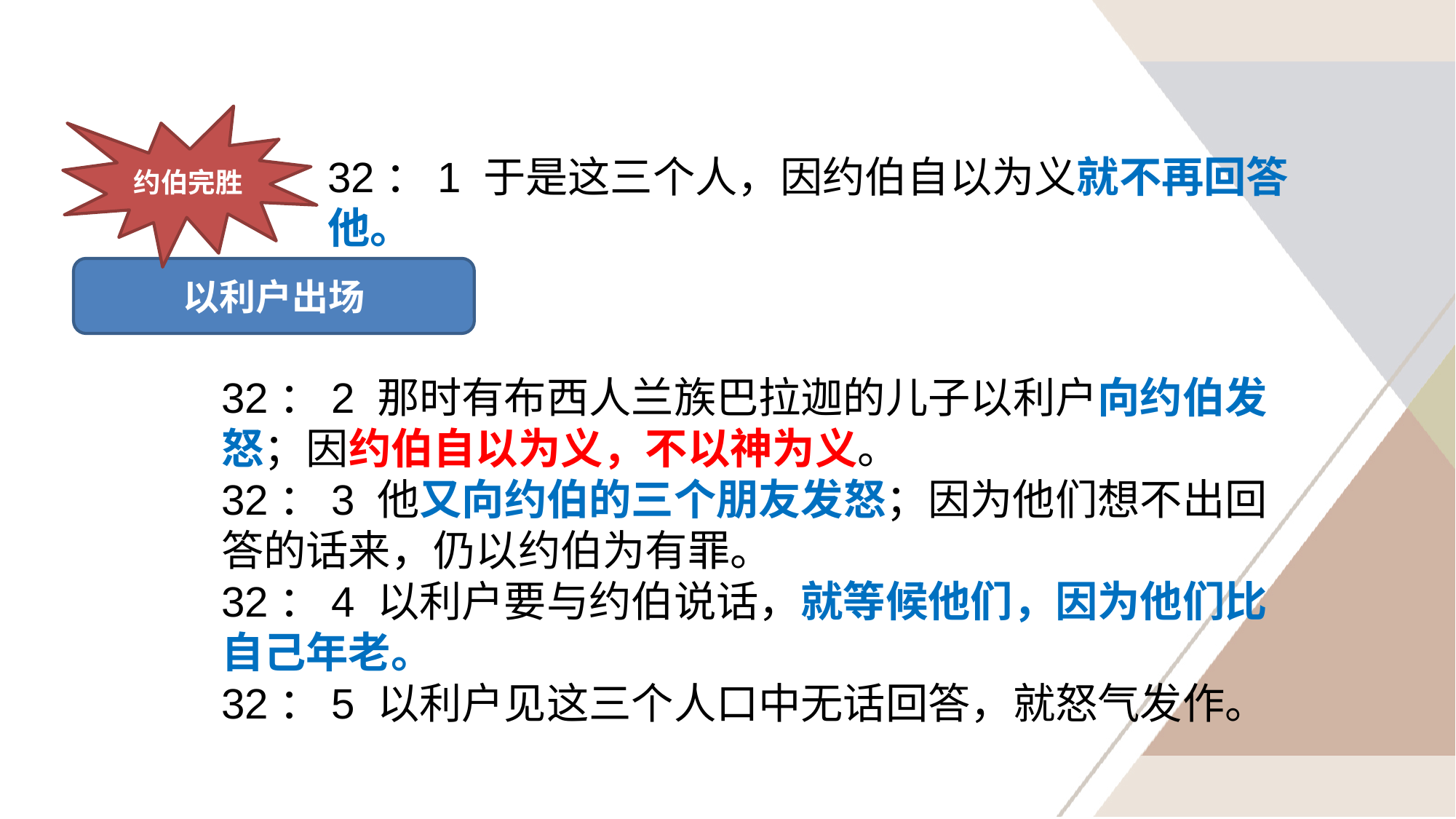

约伯完胜
32：1 于是这三个人，因约伯自以为义就不再回答他。
以利户出场
32：2 那时有布西人兰族巴拉迦的儿子以利户向约伯发怒；因约伯自以为义，不以神为义。
32：3 他又向约伯的三个朋友发怒；因为他们想不出回答的话来，仍以约伯为有罪。
32：4 以利户要与约伯说话，就等候他们，因为他们比自己年老。
32：5 以利户见这三个人口中无话回答，就怒气发作。